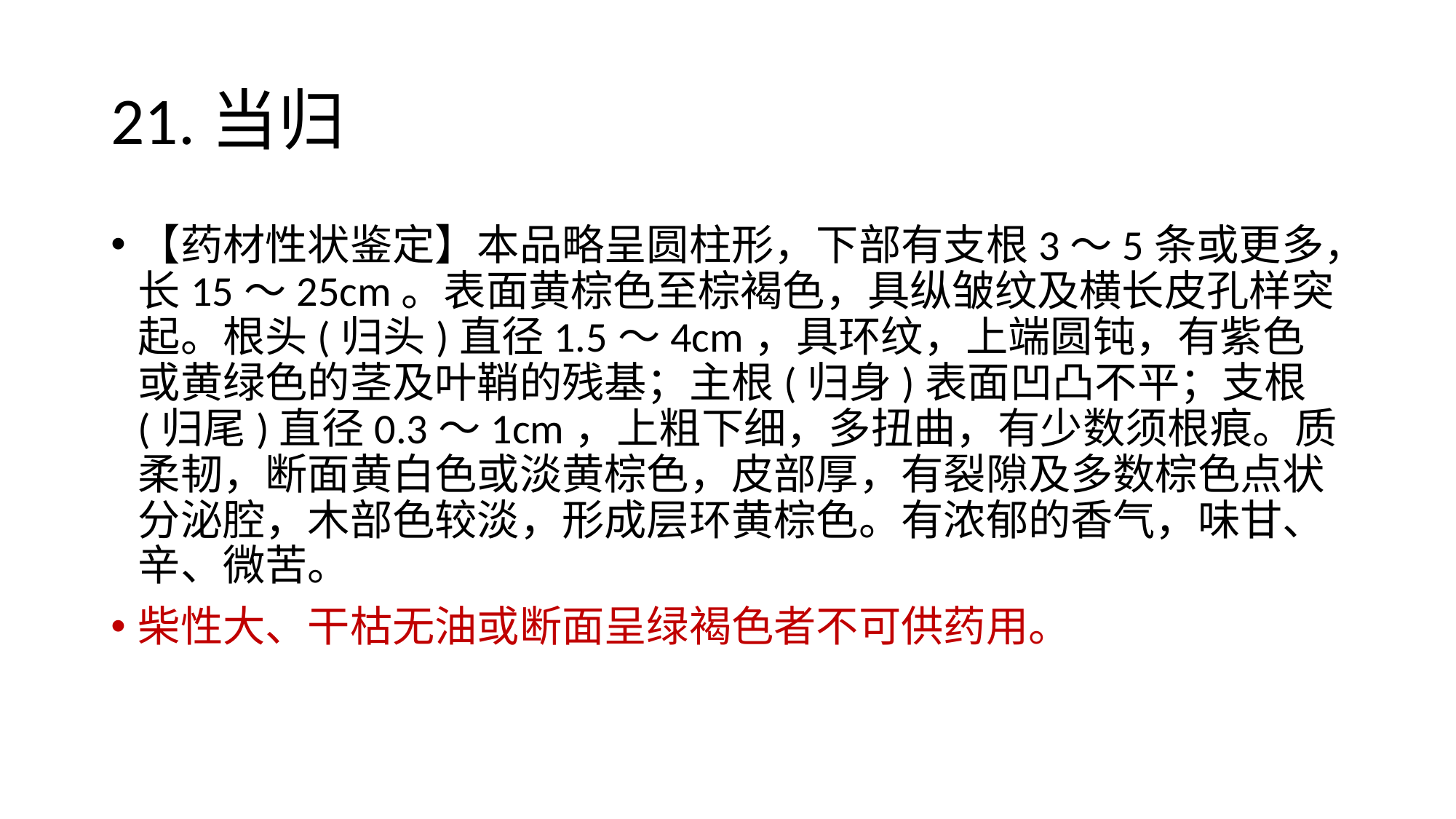

# 21.当归
【药材性状鉴定】本品略呈圆柱形，下部有支根3～5条或更多，长15～25cm。表面黄棕色至棕褐色，具纵皱纹及横长皮孔样突起。根头(归头)直径1.5～4cm，具环纹，上端圆钝，有紫色或黄绿色的茎及叶鞘的残基；主根(归身)表面凹凸不平；支根(归尾)直径0.3～1cm，上粗下细，多扭曲，有少数须根痕。质柔韧，断面黄白色或淡黄棕色，皮部厚，有裂隙及多数棕色点状分泌腔，木部色较淡，形成层环黄棕色。有浓郁的香气，味甘、辛、微苦。
柴性大、干枯无油或断面呈绿褐色者不可供药用。